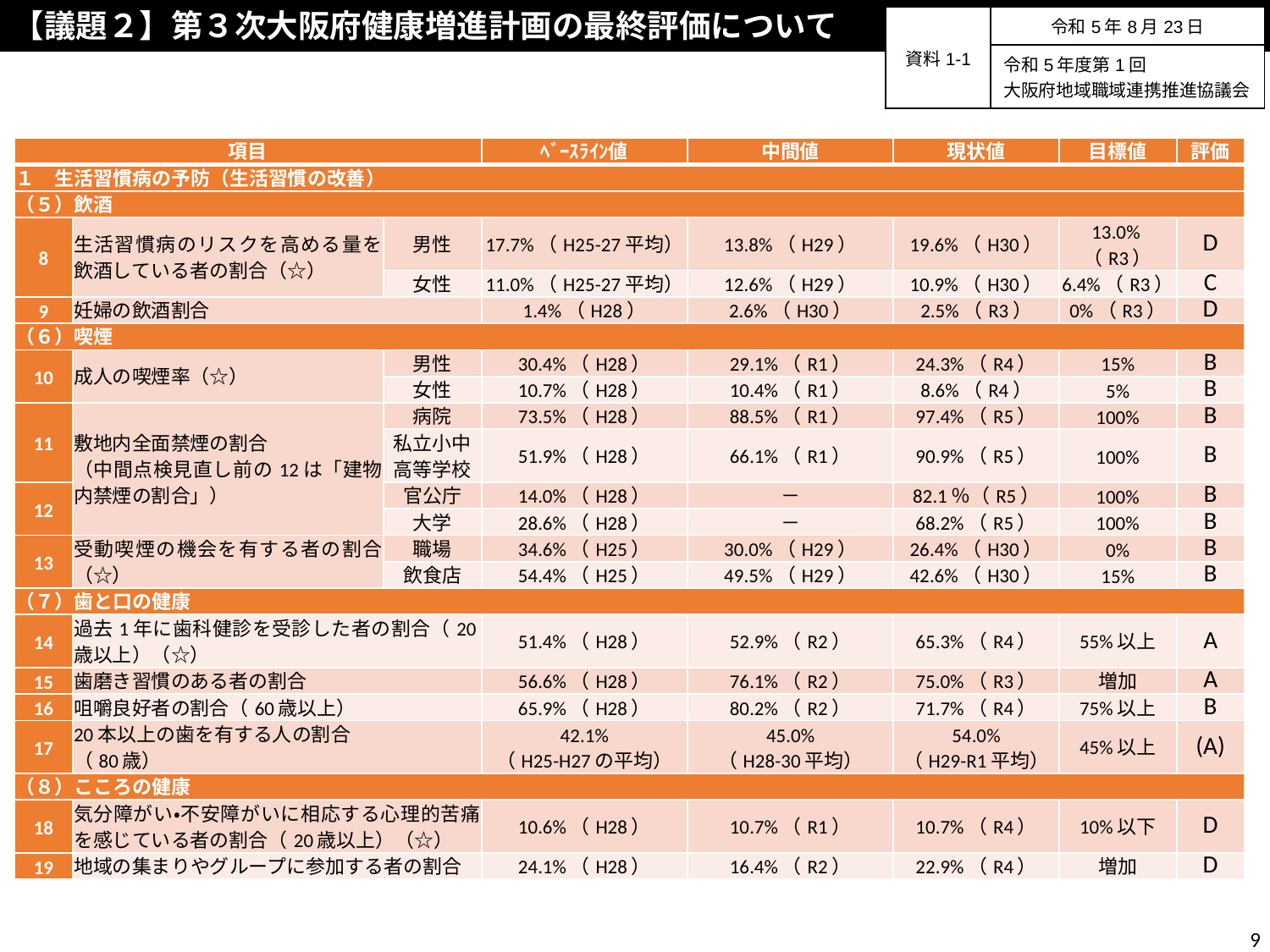

【議題２】第３次大阪府健康増進計画の最終評価について
| 資料1-1 | 令和5年8月23日 |
| --- | --- |
|  | 令和5年度第1回 大阪府地域職域連携推進協議会 |
| 項目 |  |  | ﾍﾞｰｽﾗｲﾝ値 | 中間値 | 現状値 | 目標値 | 評価 |
| --- | --- | --- | --- | --- | --- | --- | --- |
| １　生活習慣病の予防（生活習慣の改善） |  |  |  |  |  |  |  |
| （５）飲酒 |  |  |  |  |  |  |  |
| 8 | 生活習慣病のリスクを高める量を飲酒している者の割合（☆） | 男性 | 17.7%（H25-27平均） | 13.8%（H29） | 19.6%（H30） | 13.0%（R3） | D |
|  |  | 女性 | 11.0%（H25-27平均） | 12.6%（H29） | 10.9%（H30） | 6.4%（R3） | C |
| 9 | 妊婦の飲酒割合 |  | 1.4%（H28） | 2.6%（H30） | 2.5%（R3） | 0%（R3） | D |
| （６）喫煙 |  |  |  |  |  |  |  |
| 10 | 成人の喫煙率（☆） | 男性 | 30.4%（H28） | 29.1%（R1） | 24.3%（R4） | 15% | B |
|  |  | 女性 | 10.7%（H28） | 10.4%（R1） | 8.6%（R4） | 5% | B |
| 11 | 敷地内全面禁煙の割合 （中間点検見直し前の12は「建物内禁煙の割合」） | 病院 | 73.5%（H28） | 88.5%（R1） | 97.4%（R5） | 100% | B |
|  |  | 私立小中 高等学校 | 51.9%（H28） | 66.1%（R1） | 90.9%（R5） | 100% | B |
| 12 |  | 官公庁 | 14.0%（H28） | － | 82.1％（R5） | 100% | B |
|  |  | 大学 | 28.6%（H28） | － | 68.2%（R5） | 100% | B |
| 13 | 受動喫煙の機会を有する者の割合（☆） | 職場 | 34.6%（H25） | 30.0%（H29） | 26.4%（H30） | 0% | B |
|  |  | 飲食店 | 54.4%（H25） | 49.5%（H29） | 42.6%（H30） | 15% | B |
| （７）歯と口の健康 |  |  |  |  |  |  |  |
| 14 | 過去1年に歯科健診を受診した者の割合（20歳以上）（☆） |  | 51.4%（H28） | 52.9%（R2） | 65.3%（R4） | 55%以上 | A |
| 15 | 歯磨き習慣のある者の割合 |  | 56.6%（H28） | 76.1%（R2） | 75.0%（R3） | 増加 | A |
| 16 | 咀嚼良好者の割合（60歳以上） |  | 65.9%（H28） | 80.2%（R2） | 71.7%（R4） | 75%以上 | B |
| 17 | 20本以上の歯を有する人の割合 （80歳） |  | 42.1% （H25-H27の平均） | 45.0% （H28-30平均） | 54.0% （H29-R1平均） | 45%以上 | (A) |
| （８）こころの健康 |  |  |  |  |  |  |  |
| 18 | 気分障がい・不安障がいに相応する心理的苦痛を感じている者の割合（20歳以上）（☆） |  | 10.6%（H28） | 10.7%（R1） | 10.7%（R4） | 10%以下 | D |
| 19 | 地域の集まりやグループに参加する者の割合 |  | 24.1%（H28） | 16.4%（R2） | 22.9%（R4） | 増加 | D |
9